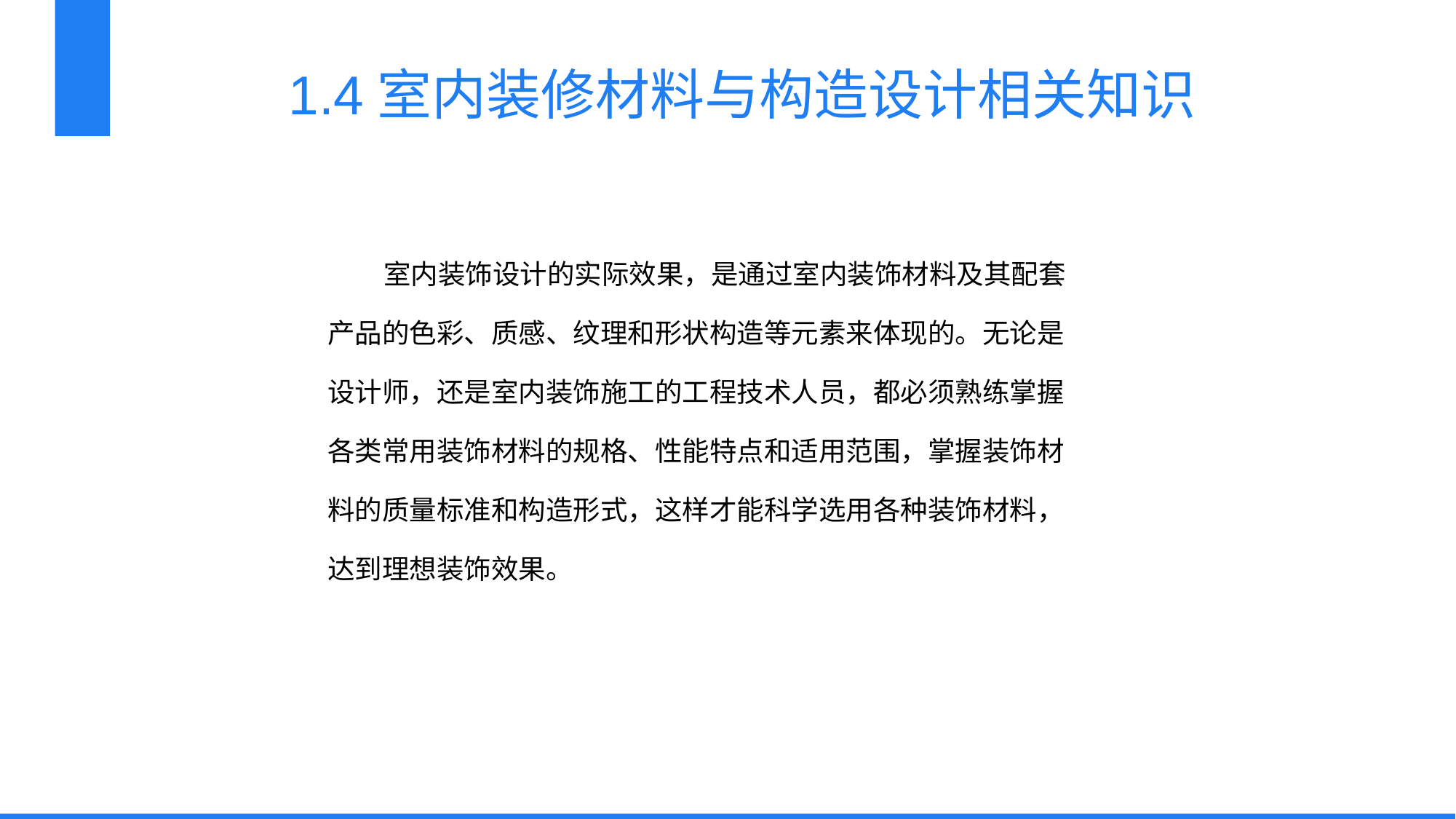

1.4室内装修材料与构造设计相关知识
        室内装饰设计的实际效果，是通过室内装饰材料及其配套产品的色彩、质感、纹理和形状构造等元素来体现的。无论是设计师，还是室内装饰施工的工程技术人员，都必须熟练掌握各类常用装饰材料的规格、性能特点和适用范围，掌握装饰材料的质量标准和构造形式，这样才能科学选用各种装饰材料，达到理想装饰效果。